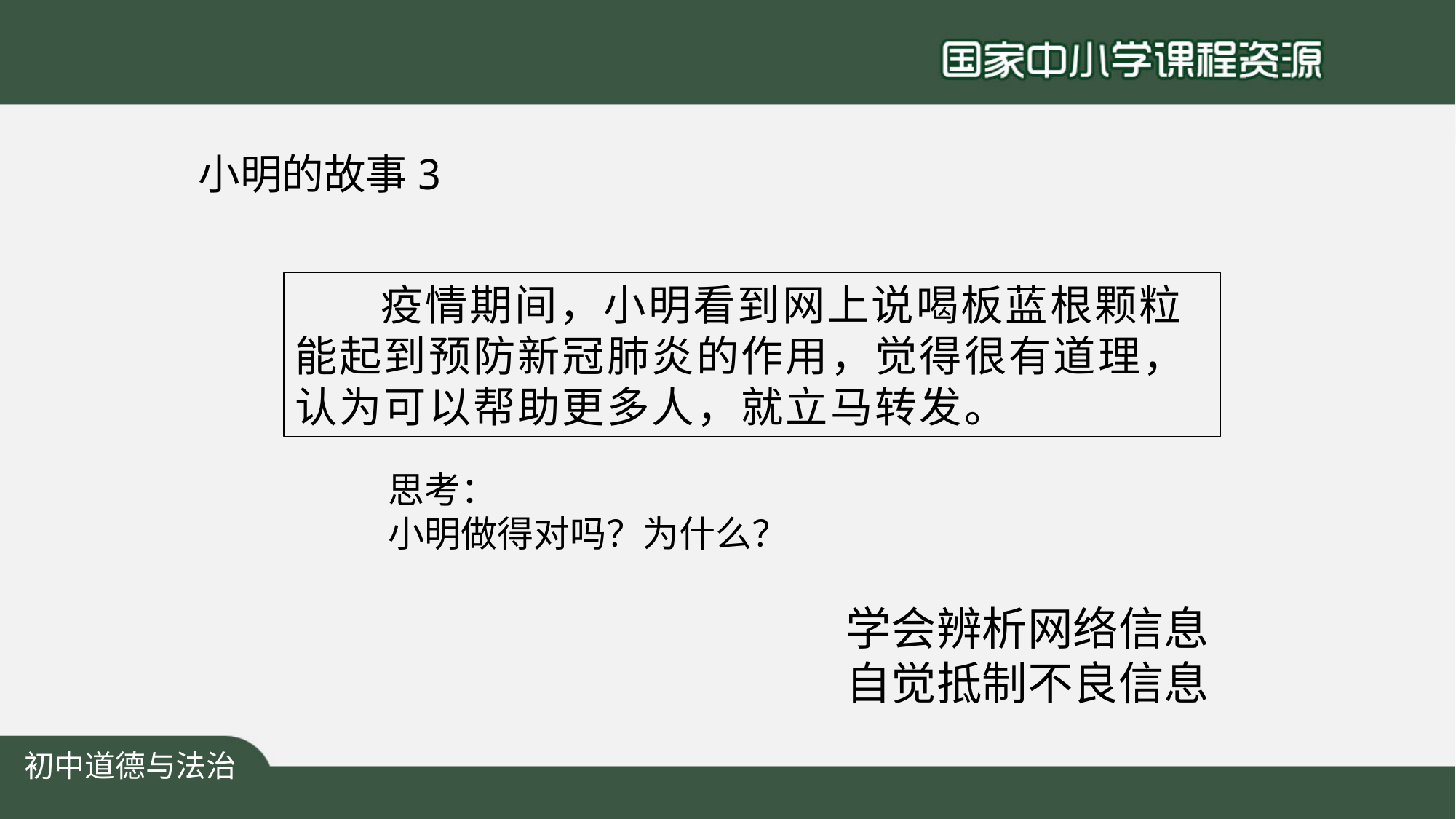

# 小明的故事3
疫情期间，小明看到网上说喝板蓝根颗粒能起到预防新冠肺炎的作用，觉得很有道理，认为可以帮助更多人，就立马转发。
思考：
小明做得对吗？为什么？

学会辨析网络信息
自觉抵制不良信息